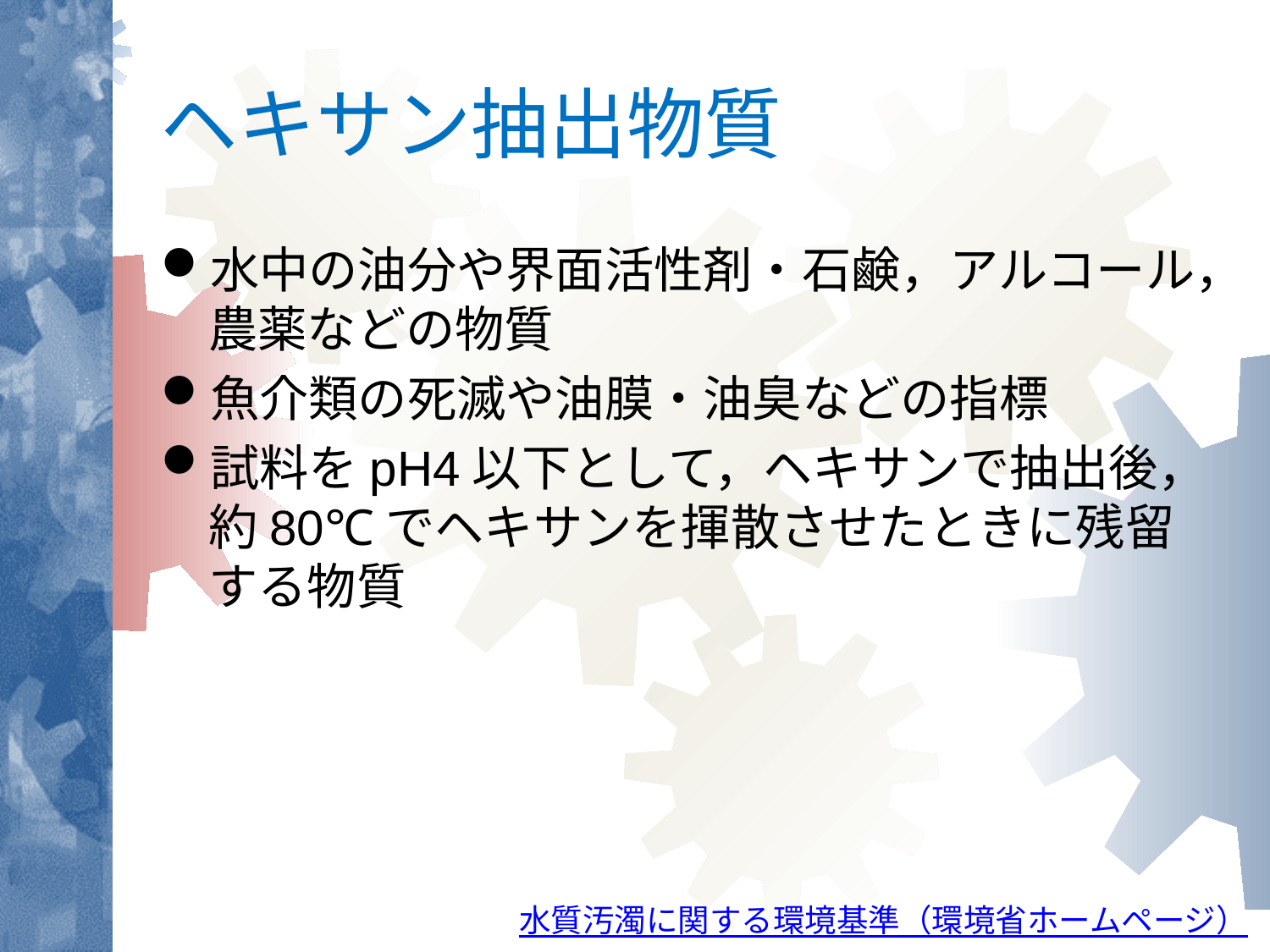

# ヘキサン抽出物質
水中の油分や界面活性剤・石鹸，アルコール，農薬などの物質
魚介類の死滅や油膜・油臭などの指標
試料をpH4以下として，ヘキサンで抽出後，約80℃でヘキサンを揮散させたときに残留する物質

水質汚濁に関する環境基準（環境省ホームページ）